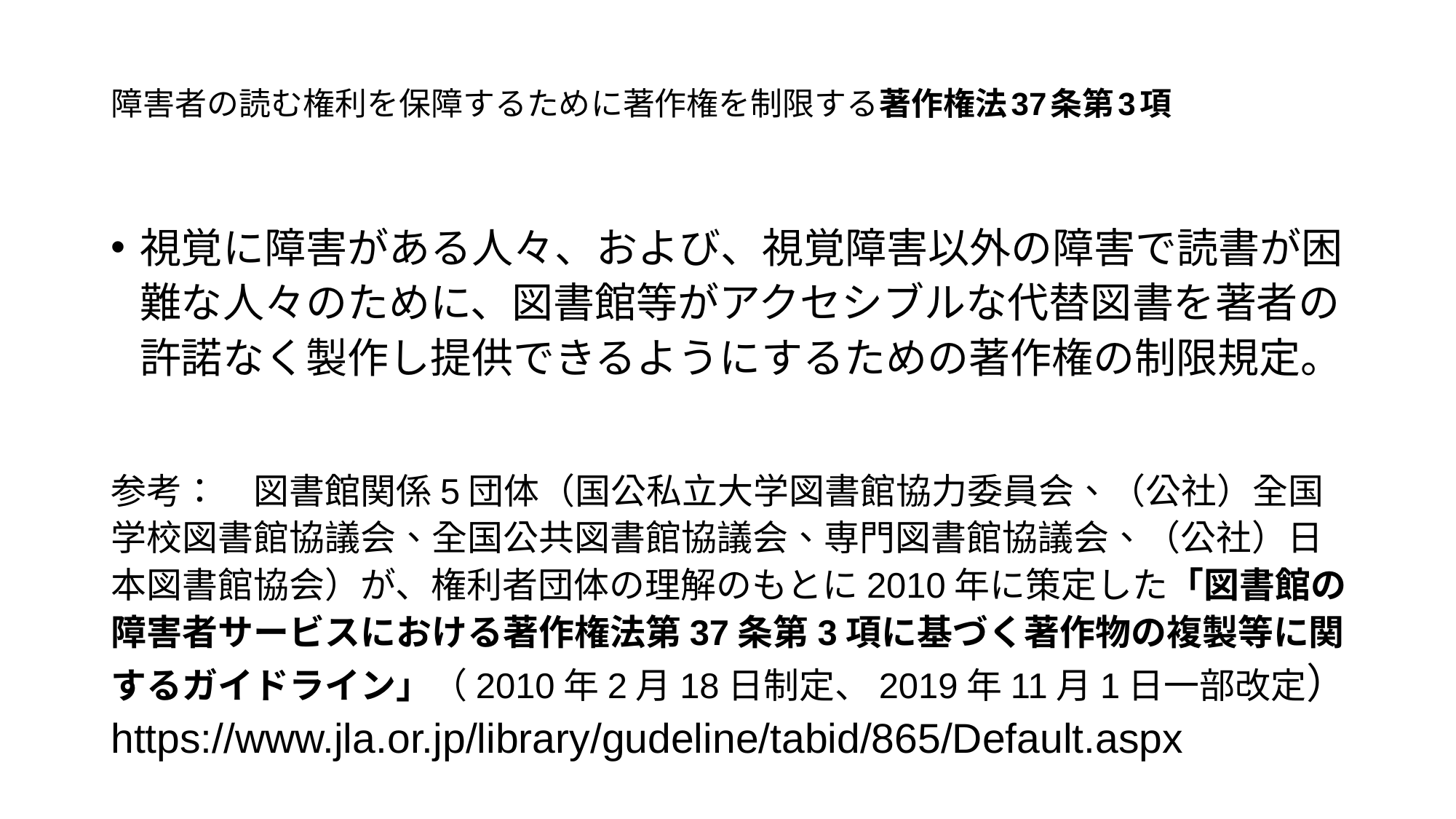

# 障害者の読む権利を保障するために著作権を制限する著作権法37条第3項
視覚に障害がある人々、および、視覚障害以外の障害で読書が困難な人々のために、図書館等がアクセシブルな代替図書を著者の許諾なく製作し提供できるようにするための著作権の制限規定。

参考：　図書館関係5団体（国公私立大学図書館協力委員会、（公社）全国学校図書館協議会、全国公共図書館協議会、専門図書館協議会、（公社）日本図書館協会）が、権利者団体の理解のもとに2010年に策定した「図書館の障害者サービスにおける著作権法第37条第3項に基づく著作物の複製等に関するガイドライン」（2010年2月18日制定、2019年11月1日一部改定）https://www.jla.or.jp/library/gudeline/tabid/865/Default.aspx